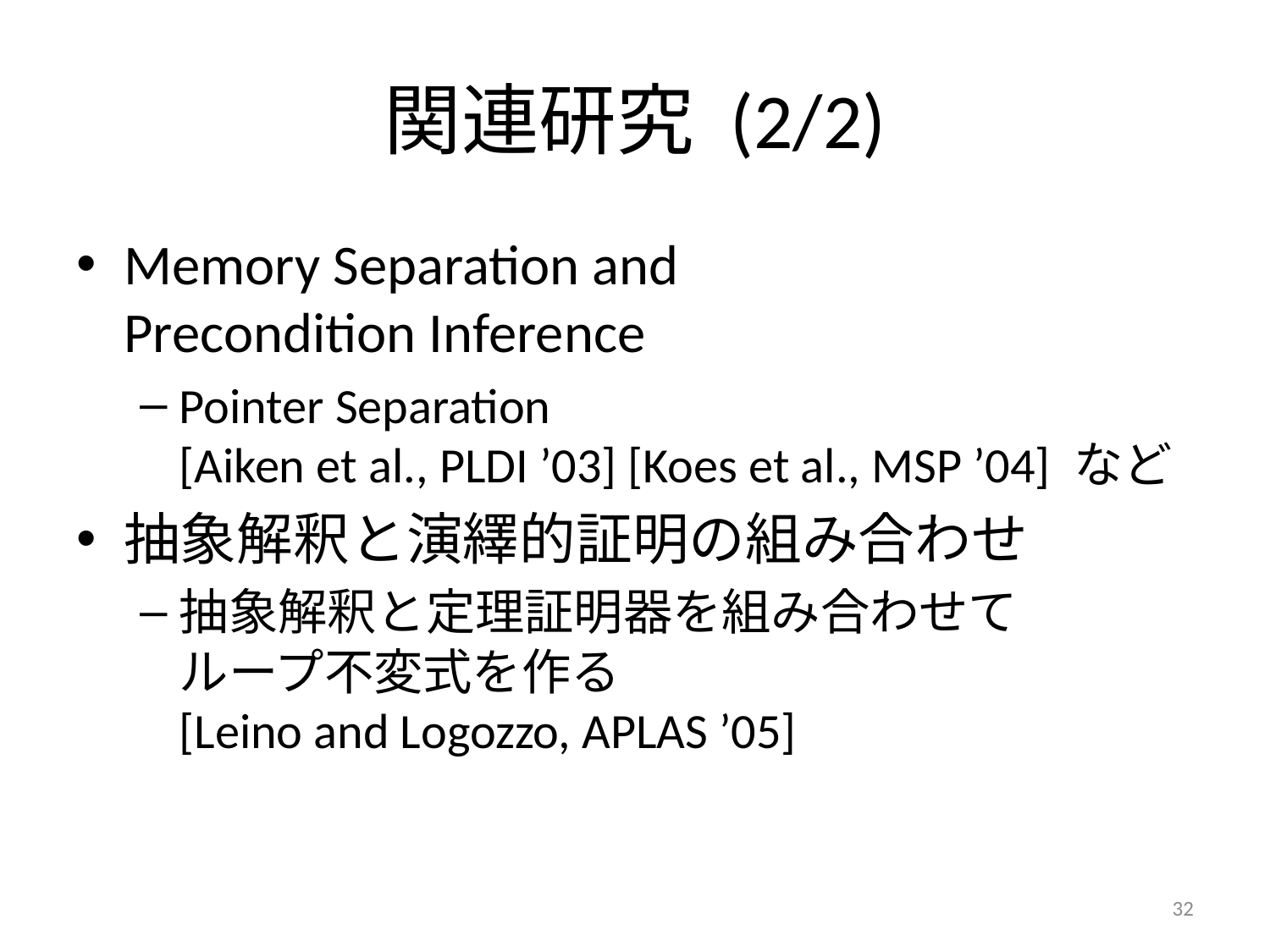

# 関連研究 (2/2)
Memory Separation and
Precondition Inference
Pointer Separation
[Aiken et al., PLDI ’03] [Koes et al., MSP ’04] など
抽象解釈と演繹的証明の組み合わせ
抽象解釈と定理証明器を組み合わせて
ループ不変式を作る
[Leino and Logozzo, APLAS ’05]
32